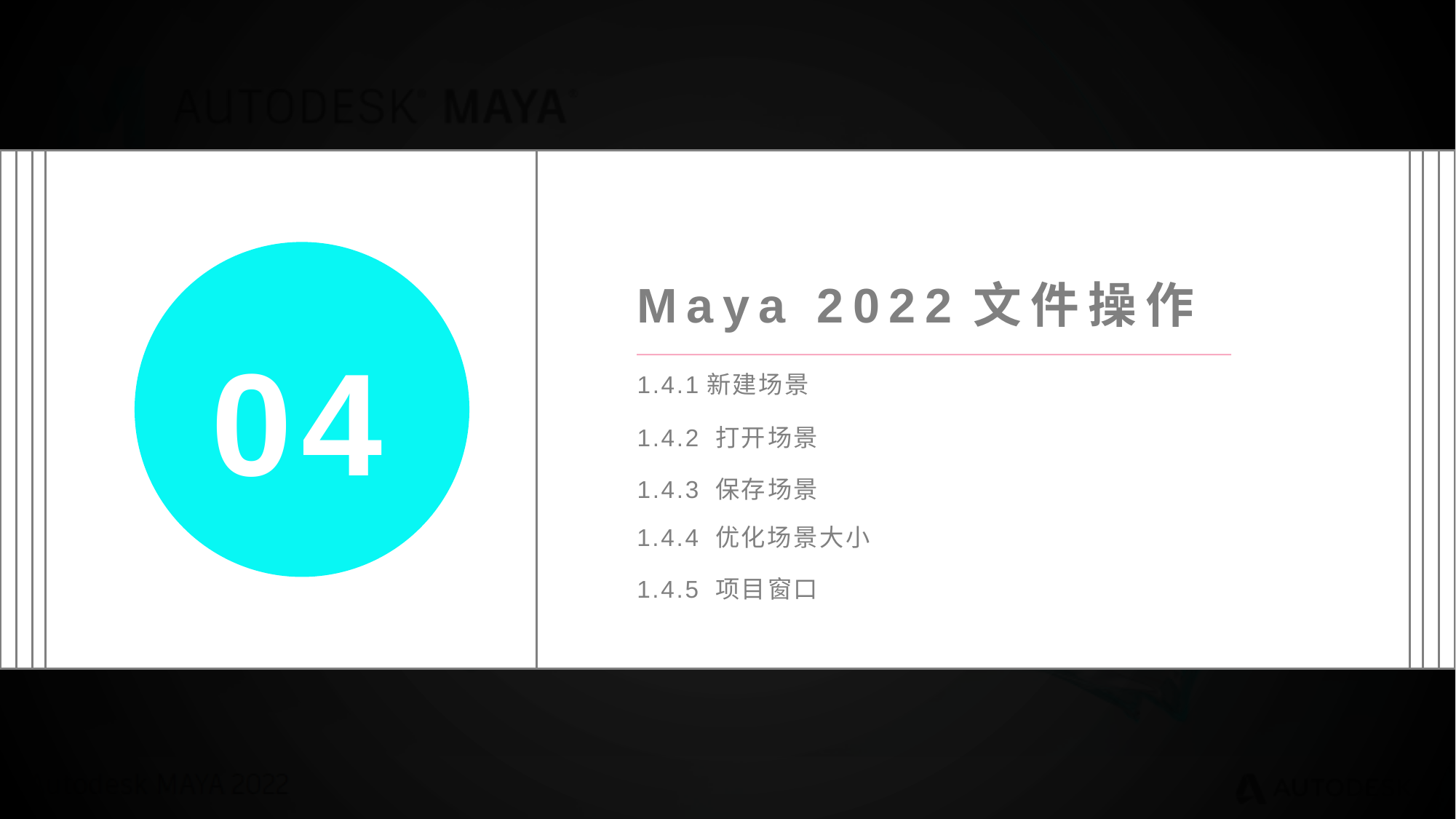

Maya 2022文件操作
04
1.4.1新建场景
1.4.2 打开场景
1.4.3 保存场景
1.4.4 优化场景大小
1.4.5 项目窗口